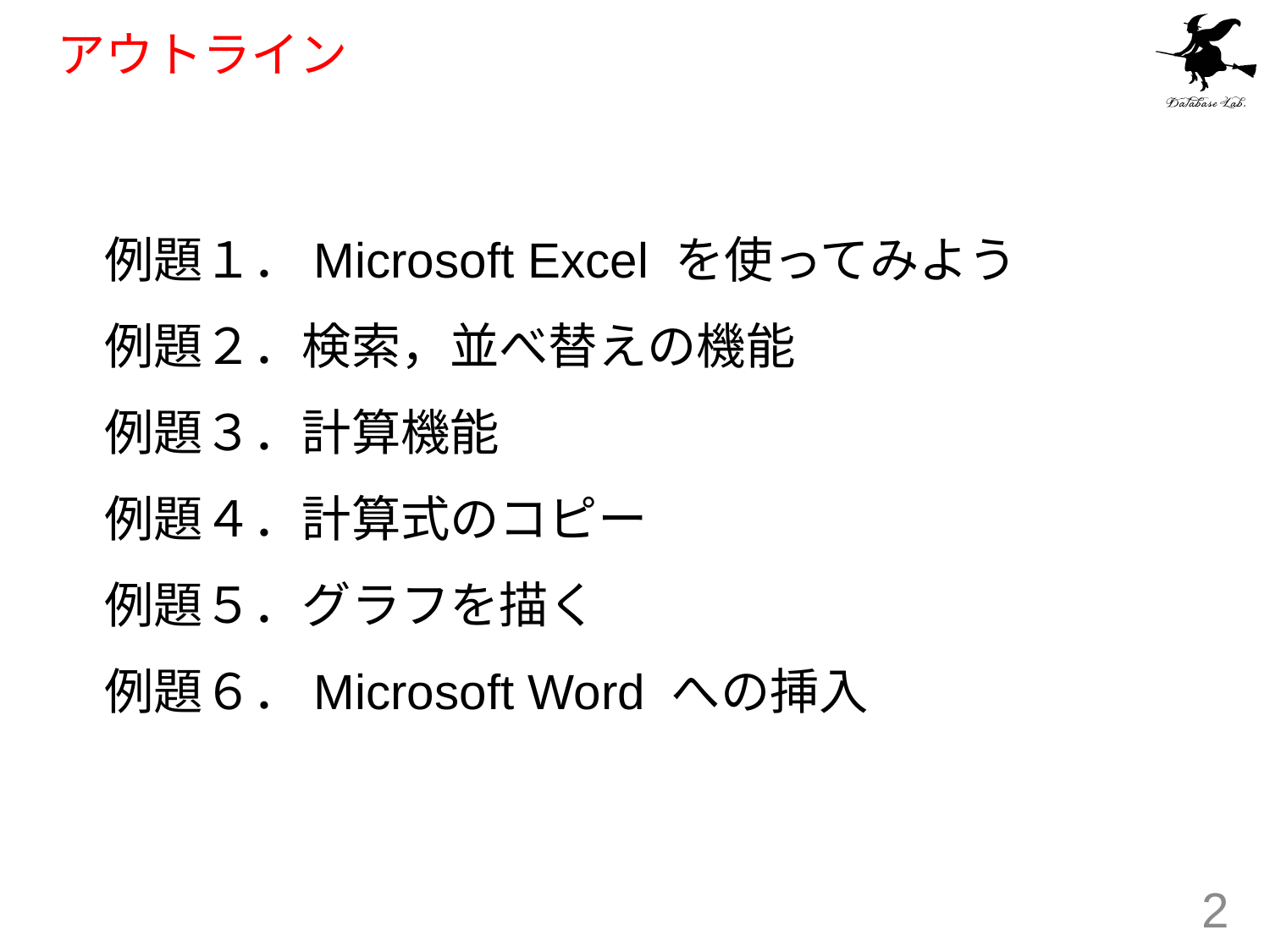

# アウトライン
例題１．Microsoft Excel を使ってみよう
例題２．検索，並べ替えの機能
例題３．計算機能
例題４．計算式のコピー
例題５．グラフを描く
例題６．Microsoft Word への挿入
2